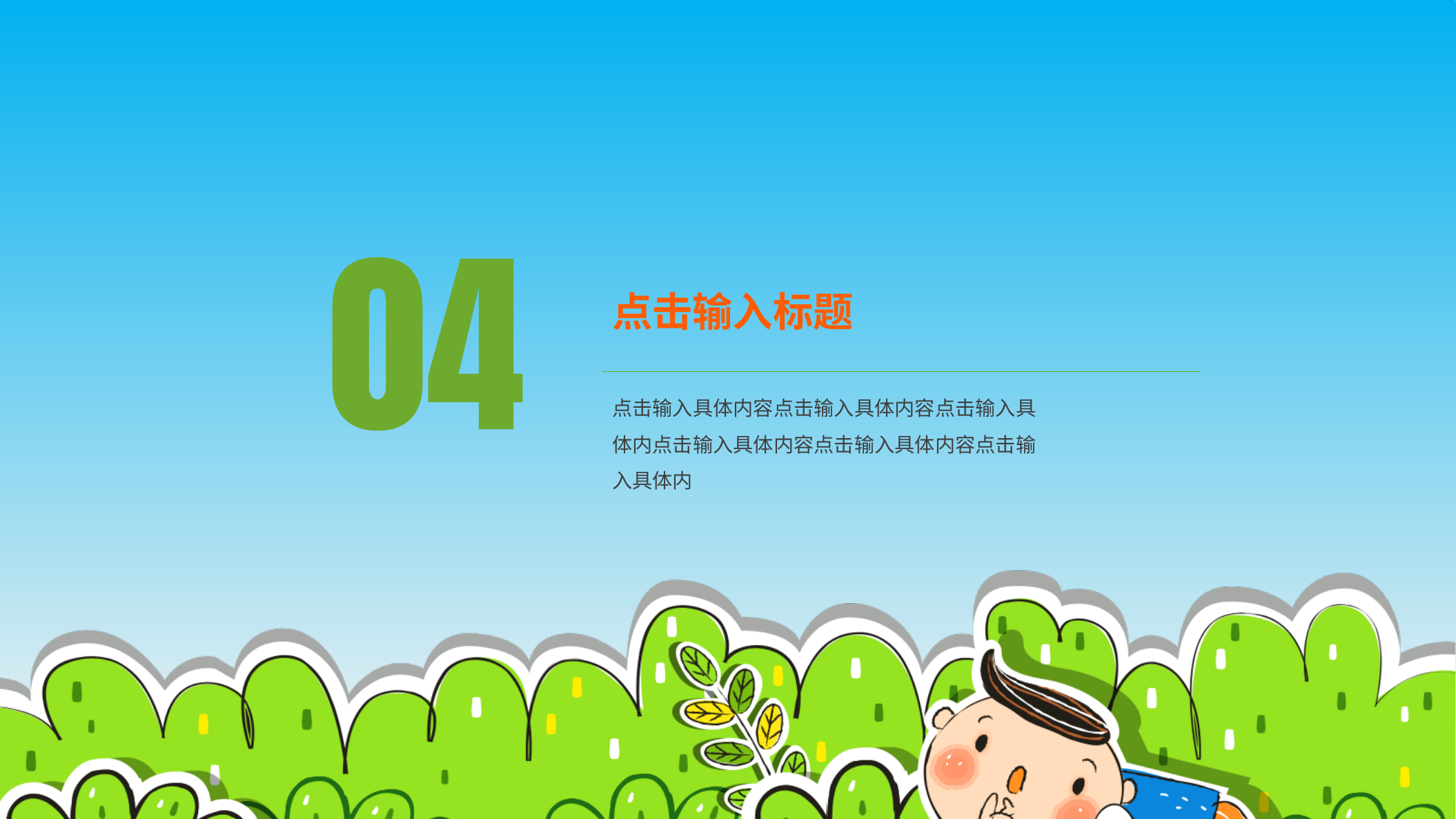

04
点击输入标题
点击输入具体内容点击输入具体内容点击输入具体内点击输入具体内容点击输入具体内容点击输入具体内